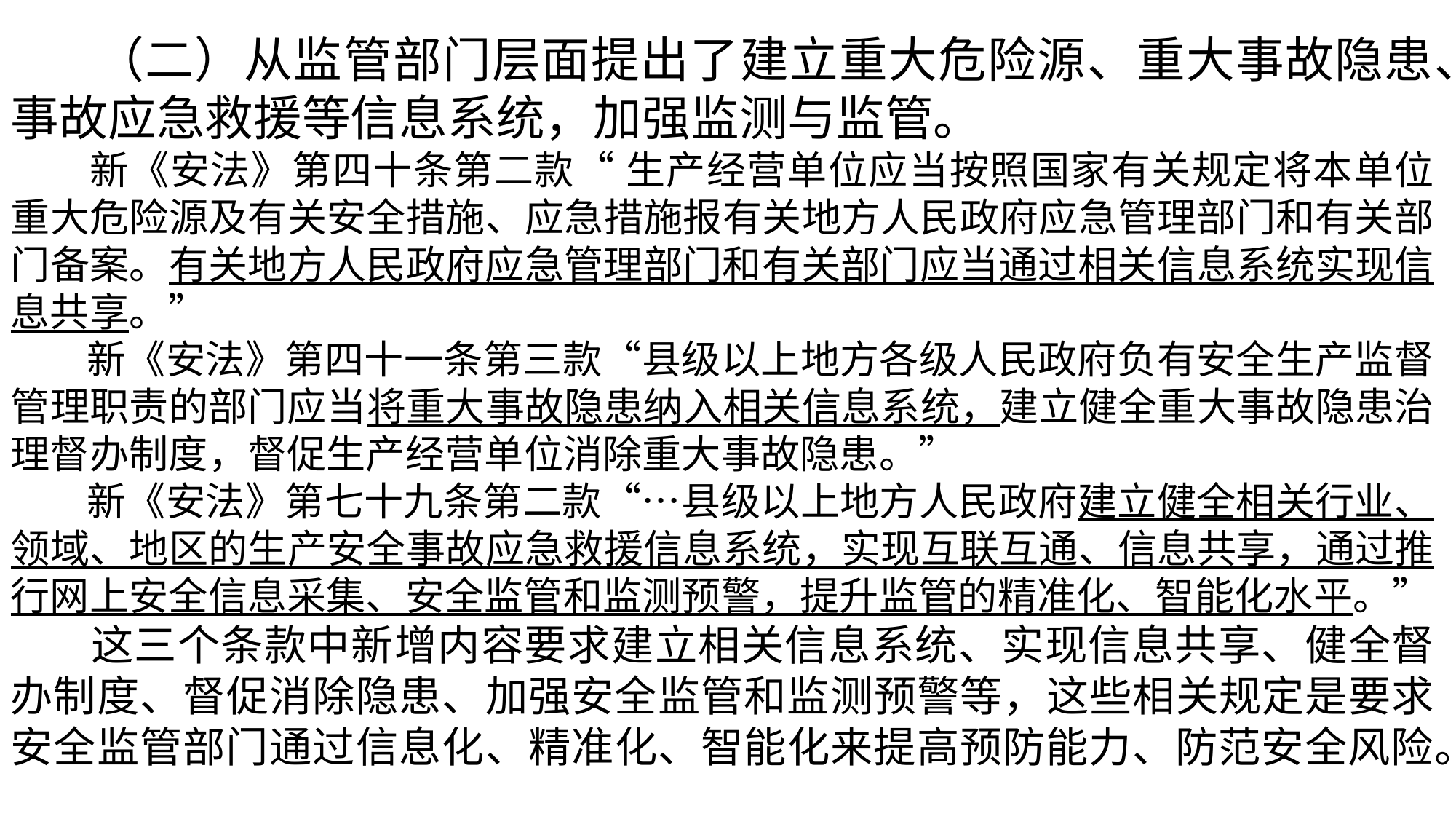

（二）从监管部门层面提出了建立重大危险源、重大事故隐患、事故应急救援等信息系统，加强监测与监管。
  新《安法》第四十条第二款“ 生产经营单位应当按照国家有关规定将本单位重大危险源及有关安全措施、应急措施报有关地方人民政府应急管理部门和有关部门备案。有关地方人民政府应急管理部门和有关部门应当通过相关信息系统实现信息共享。”
  新《安法》第四十一条第三款“县级以上地方各级人民政府负有安全生产监督管理职责的部门应当将重大事故隐患纳入相关信息系统，建立健全重大事故隐患治理督办制度，督促生产经营单位消除重大事故隐患。”
  新《安法》第七十九条第二款“…县级以上地方人民政府建立健全相关行业、领域、地区的生产安全事故应急救援信息系统，实现互联互通、信息共享，通过推行网上安全信息采集、安全监管和监测预警，提升监管的精准化、智能化水平。”
  这三个条款中新增内容要求建立相关信息系统、实现信息共享、健全督办制度、督促消除隐患、加强安全监管和监测预警等，这些相关规定是要求安全监管部门通过信息化、精准化、智能化来提高预防能力、防范安全风险。